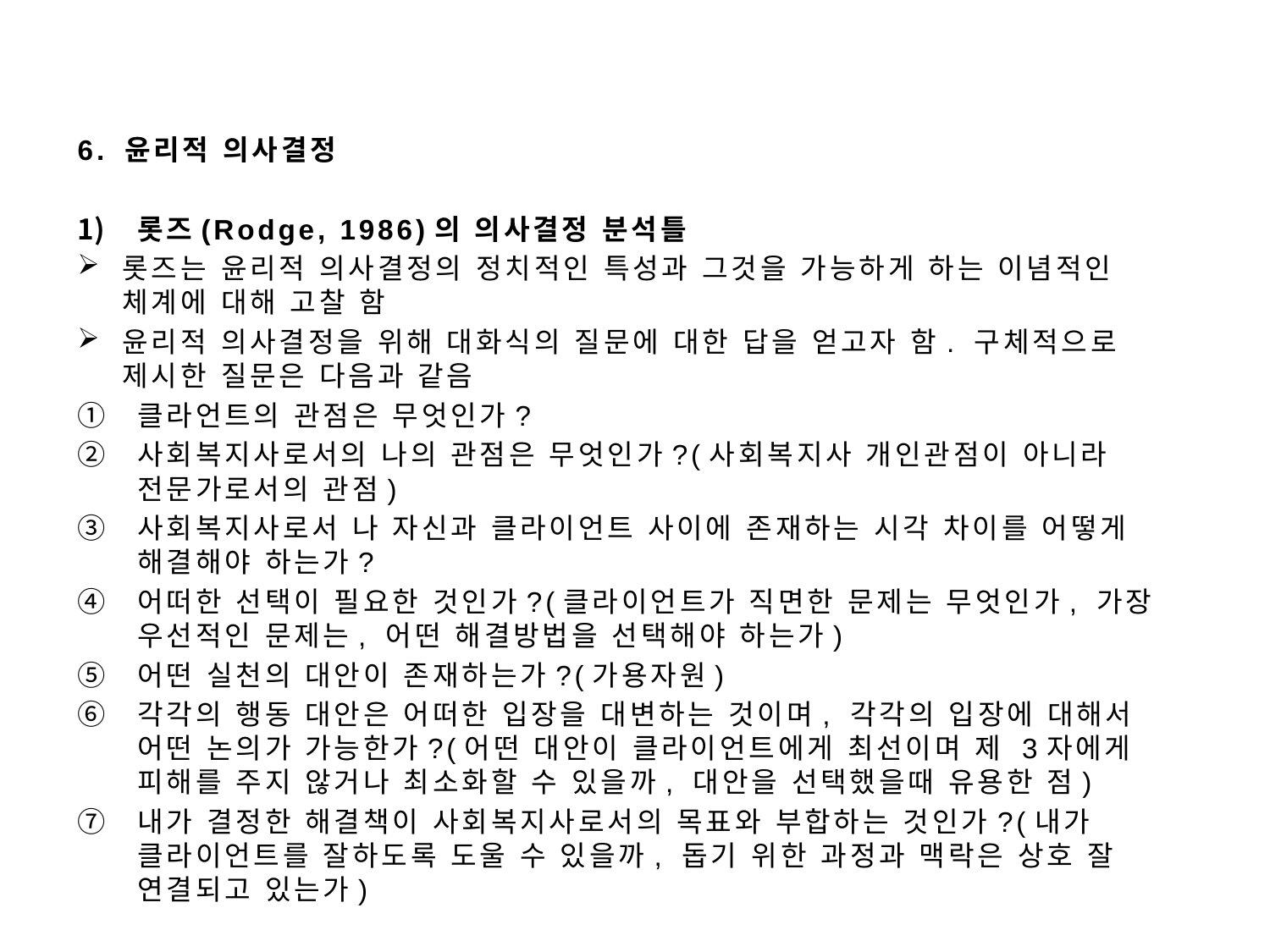

#
6. 윤리적 의사결정

롯즈(Rodge, 1986)의 의사결정 분석틀
롯즈는 윤리적 의사결정의 정치적인 특성과 그것을 가능하게 하는 이념적인 체계에 대해 고찰 함
윤리적 의사결정을 위해 대화식의 질문에 대한 답을 얻고자 함. 구체적으로 제시한 질문은 다음과 같음
클라언트의 관점은 무엇인가?
사회복지사로서의 나의 관점은 무엇인가?(사회복지사 개인관점이 아니라 전문가로서의 관점)
사회복지사로서 나 자신과 클라이언트 사이에 존재하는 시각 차이를 어떻게 해결해야 하는가?
어떠한 선택이 필요한 것인가?(클라이언트가 직면한 문제는 무엇인가, 가장 우선적인 문제는, 어떤 해결방법을 선택해야 하는가)
어떤 실천의 대안이 존재하는가?(가용자원)
각각의 행동 대안은 어떠한 입장을 대변하는 것이며, 각각의 입장에 대해서 어떤 논의가 가능한가?(어떤 대안이 클라이언트에게 최선이며 제 3자에게 피해를 주지 않거나 최소화할 수 있을까, 대안을 선택했을때 유용한 점)
내가 결정한 해결책이 사회복지사로서의 목표와 부합하는 것인가?(내가 클라이언트를 잘하도록 도울 수 있을까, 돕기 위한 과정과 맥락은 상호 잘 연결되고 있는가)